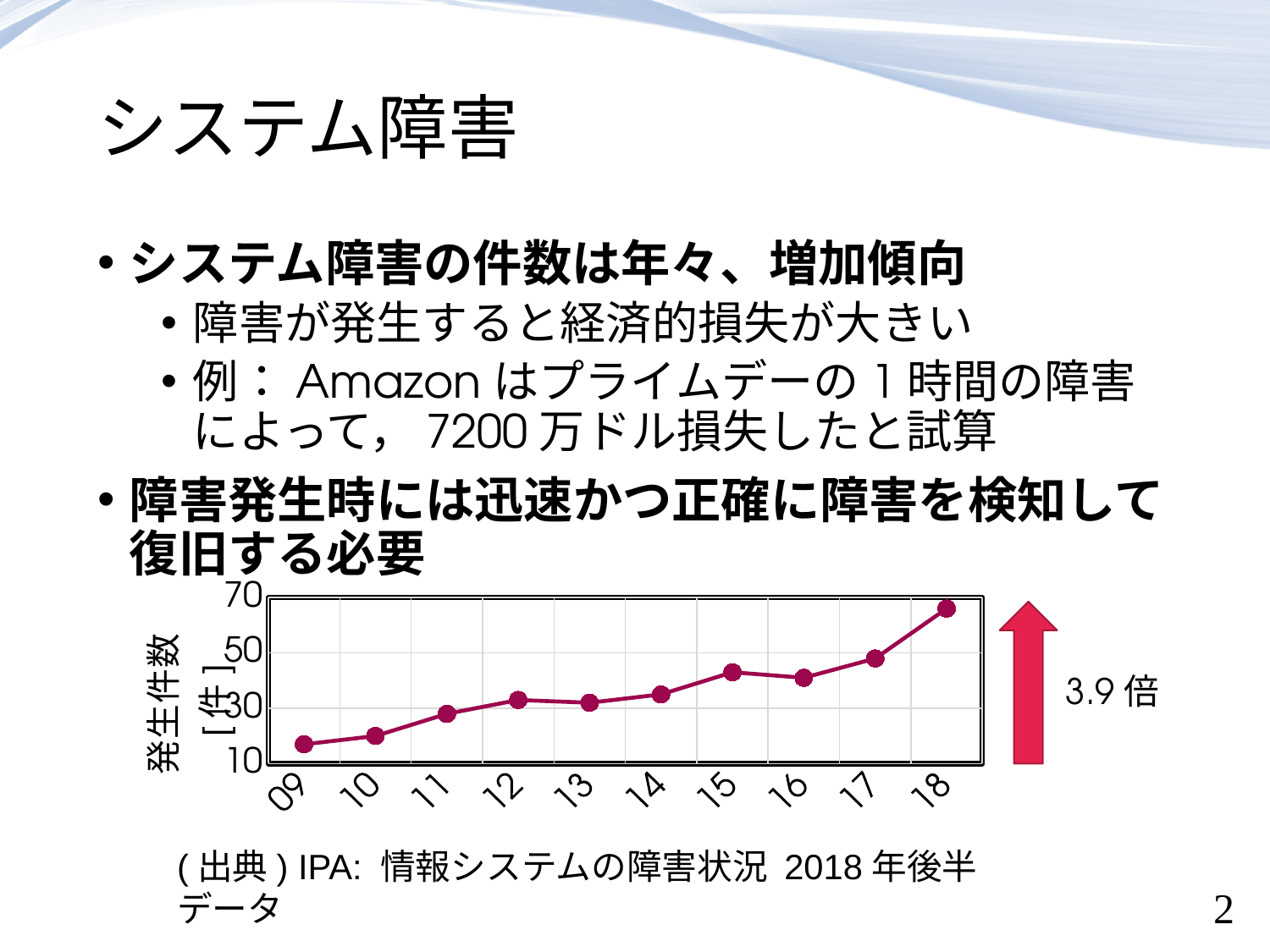

# システム障害
システム障害の件数は年々、増加傾向
障害が発生すると経済的損失が大きい
例：Amazonはプライムデーの1時間の障害によって，7200万ドル損失したと試算
障害発生時には迅速かつ正確に障害を検知して復旧する必要

### Chart

| Category | 年発生件数 |
|---|---|
| 09 | 17.0 |
| 10 | 20.0 |
| 11 | 28.0 |
| 12 | 33.0 |
| 13 | 32.0 |
| 14 | 35.0 |
| 15 | 43.0 |
| 16 | 41.0 |
| 17 | 48.0 |
| 18 | 66.0 |
3.9倍
(出典) IPA: 情報システムの障害状況 2018年後半データ
2